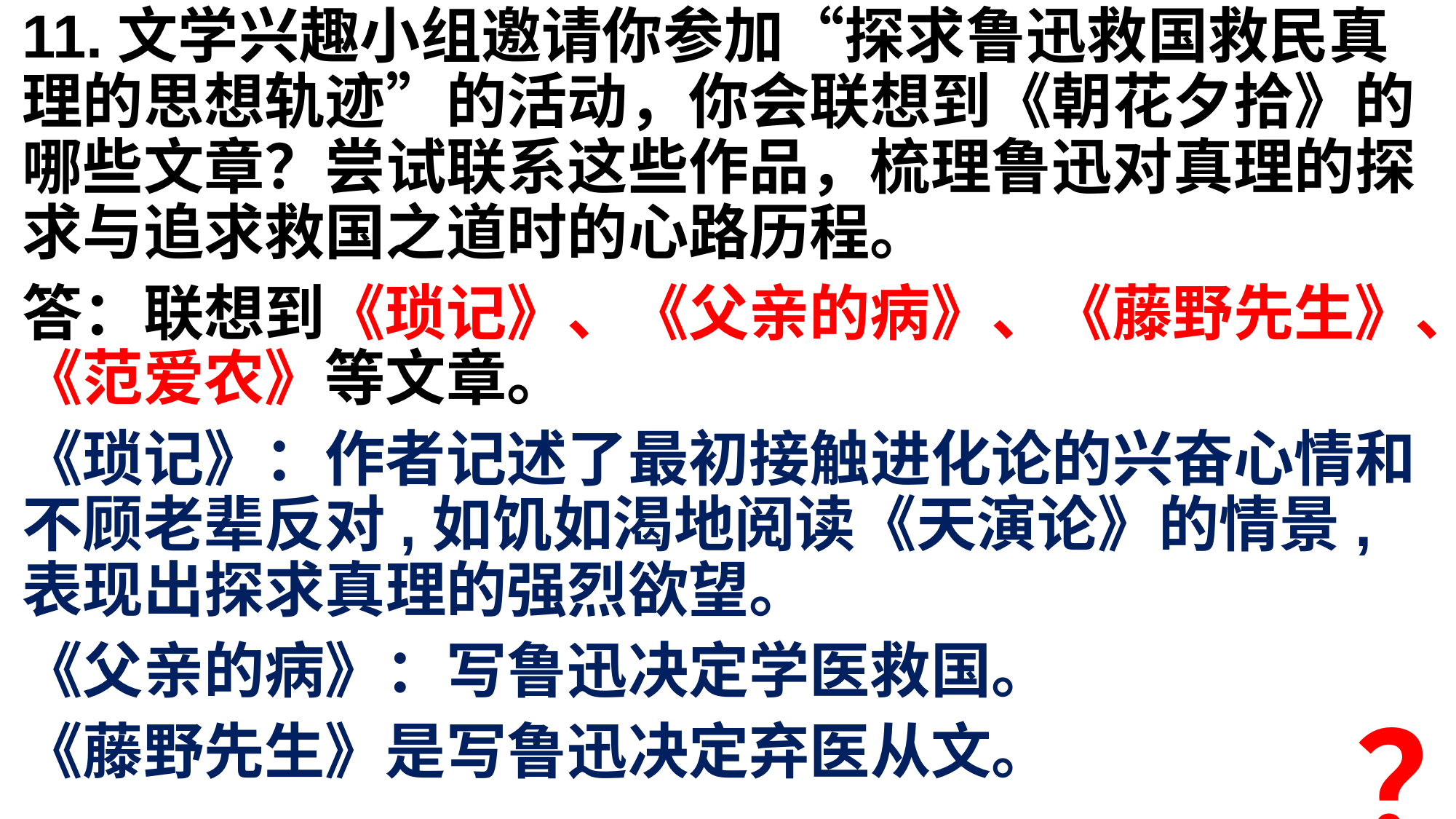

11.文学兴趣小组邀请你参加“探求鲁迅救国救民真理的思想轨迹”的活动，你会联想到《朝花夕拾》的哪些文章？尝试联系这些作品，梳理鲁迅对真理的探求与追求救国之道时的心路历程。
答：联想到《琐记》、《父亲的病》、《藤野先生》、《范爱农》等文章。
《琐记》：作者记述了最初接触进化论的兴奋心情和不顾老辈反对,如饥如渴地阅读《天演论》的情景,表现出探求真理的强烈欲望。
《父亲的病》：写鲁迅决定学医救国。
《藤野先生》是写鲁迅决定弃医从文。

？